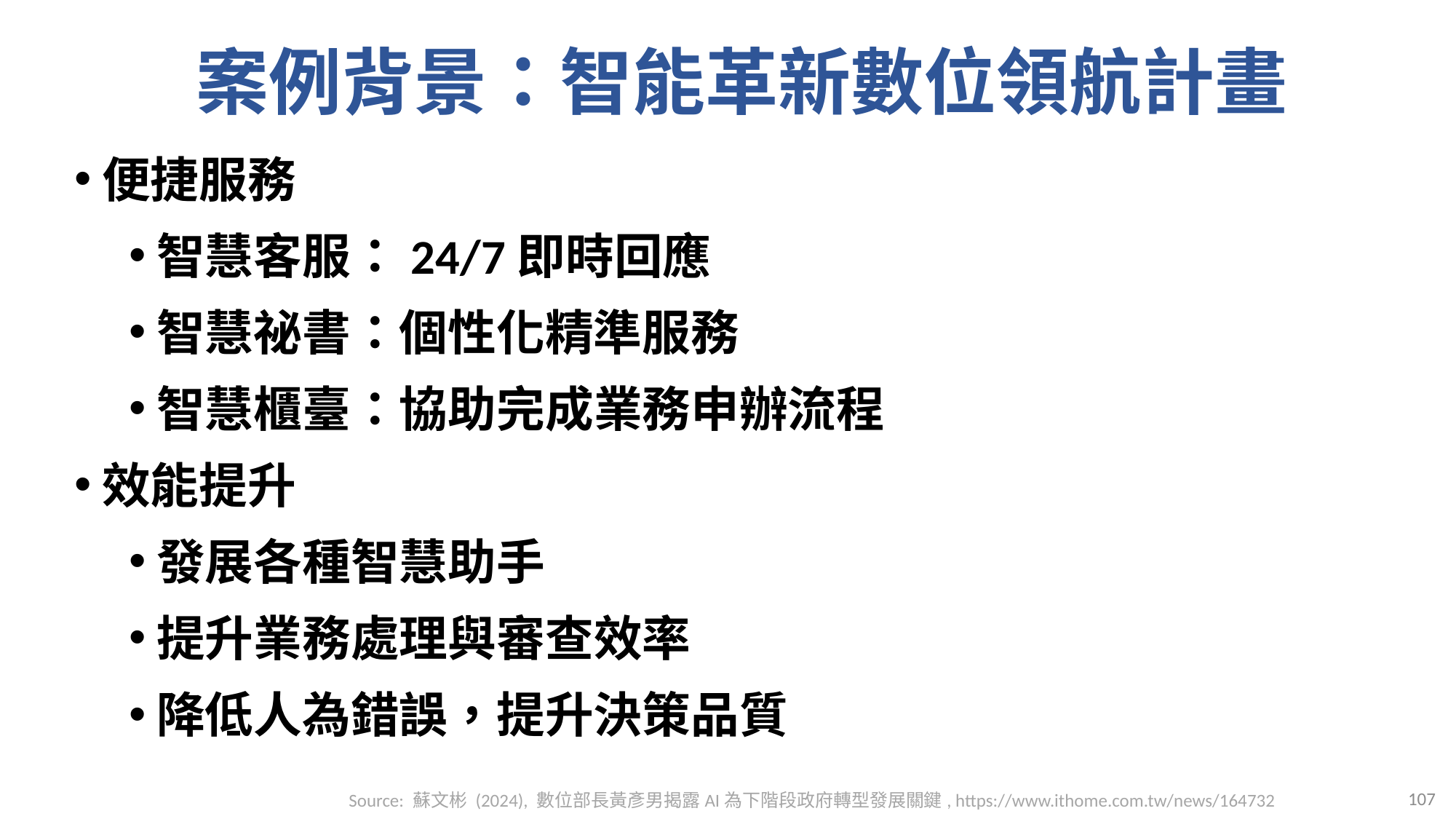

# 案例背景：智能革新數位領航計畫
便捷服務
智慧客服：24/7即時回應
智慧祕書：個性化精準服務
智慧櫃臺：協助完成業務申辦流程
效能提升
發展各種智慧助手
提升業務處理與審查效率
降低人為錯誤，提升決策品質
Source: 蘇文彬 (2024), 數位部長黃彥男揭露AI為下階段政府轉型發展關鍵, https://www.ithome.com.tw/news/164732
107